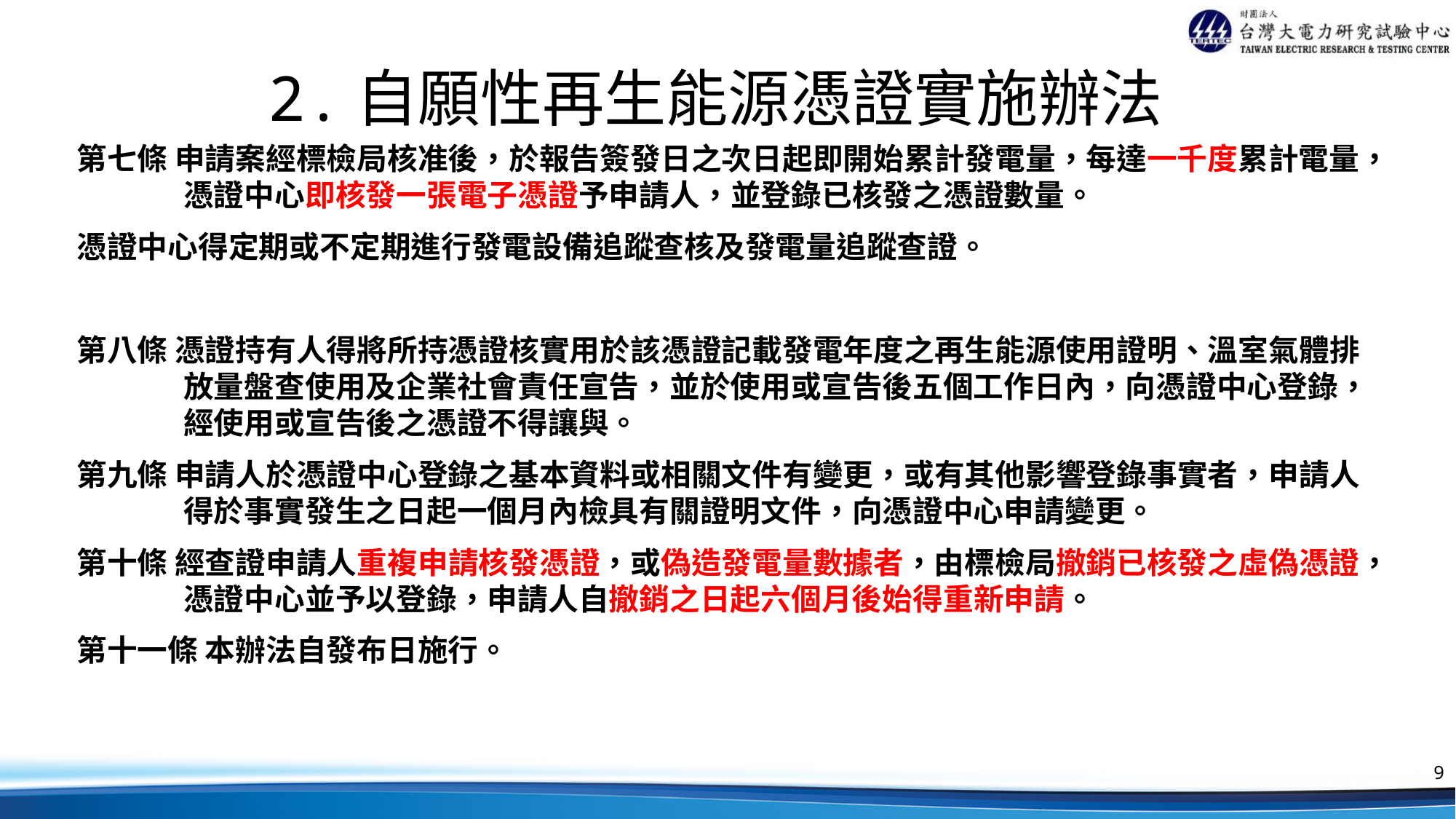

# 2.自願性再生能源憑證實施辦法
第七條 申請案經標檢局核准後，於報告簽發日之次日起即開始累計發電量，每達一千度累計電量，憑證中心即核發一張電子憑證予申請人，並登錄已核發之憑證數量。
憑證中心得定期或不定期進行發電設備追蹤查核及發電量追蹤查證。

第八條 憑證持有人得將所持憑證核實用於該憑證記載發電年度之再生能源使用證明、溫室氣體排放量盤查使用及企業社會責任宣告，並於使用或宣告後五個工作日內，向憑證中心登錄，經使用或宣告後之憑證不得讓與。
第九條 申請人於憑證中心登錄之基本資料或相關文件有變更，或有其他影響登錄事實者，申請人得於事實發生之日起一個月內檢具有關證明文件，向憑證中心申請變更。
第十條 經查證申請人重複申請核發憑證，或偽造發電量數據者，由標檢局撤銷已核發之虛偽憑證，憑證中心並予以登錄，申請人自撤銷之日起六個月後始得重新申請。
第十一條 本辦法自發布日施行。
9